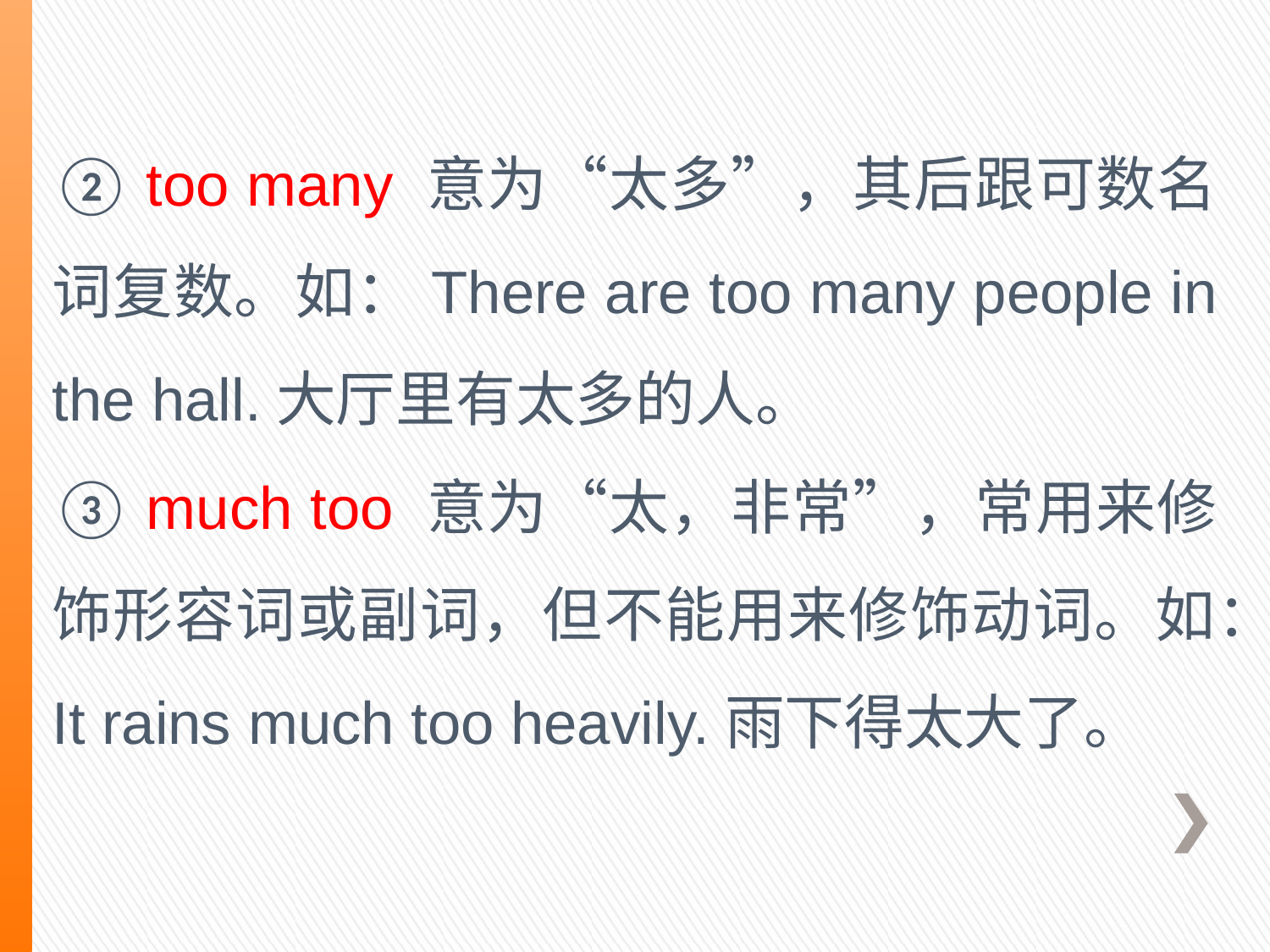

② too many 意为“太多”，其后跟可数名词复数。如：There are too many people in the hall.大厅里有太多的人。
③ much too 意为“太，非常”，常用来修饰形容词或副词，但不能用来修饰动词。如：It rains much too heavily.雨下得太大了。